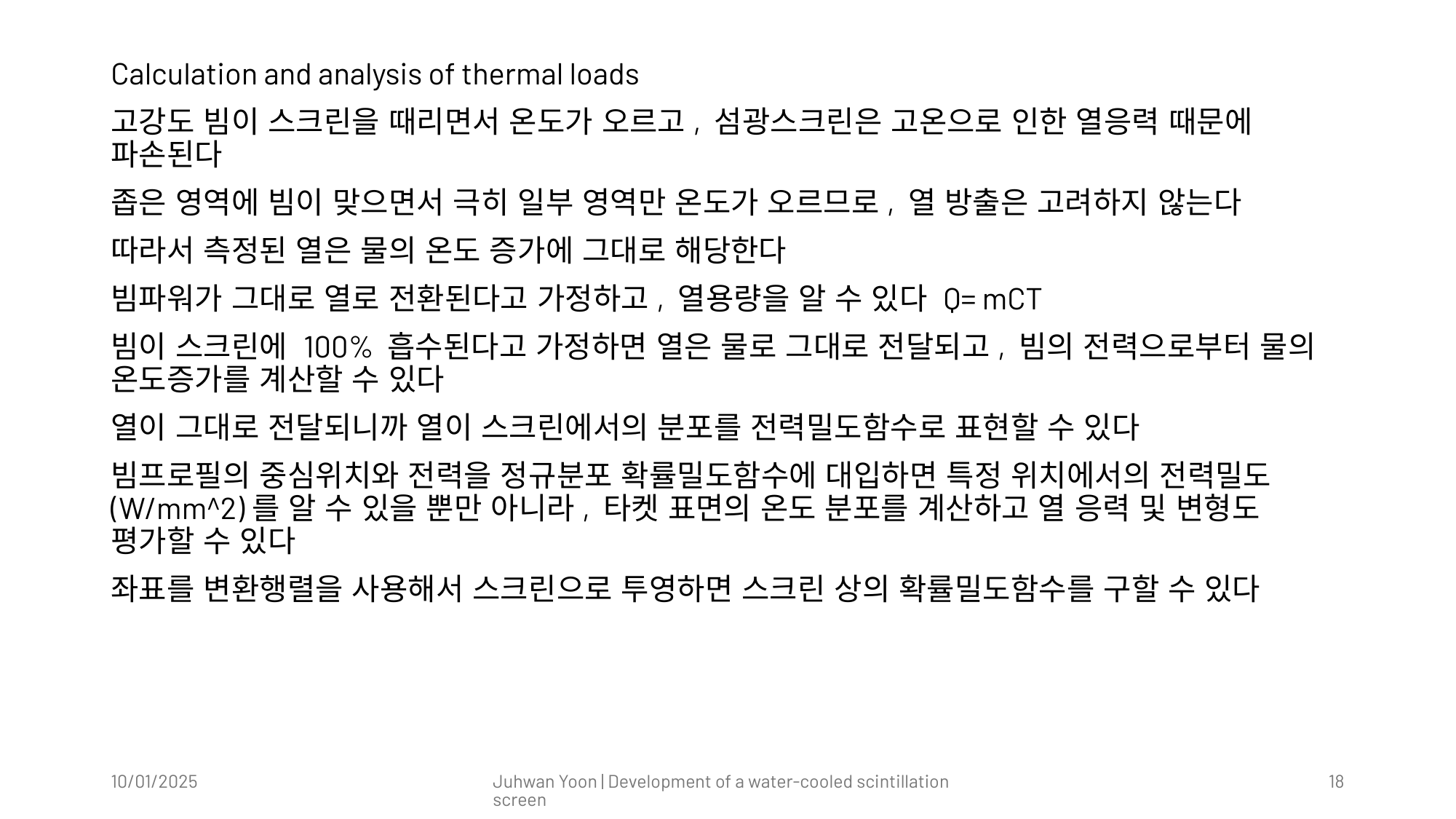

Calculation and analysis of thermal loads
고강도 빔이 스크린을 때리면서 온도가 오르고, 섬광스크린은 고온으로 인한 열응력 때문에 파손된다
좁은 영역에 빔이 맞으면서 극히 일부 영역만 온도가 오르므로, 열 방출은 고려하지 않는다
따라서 측정된 열은 물의 온도 증가에 그대로 해당한다
빔파워가 그대로 열로 전환된다고 가정하고, 열용량을 알 수 있다 Q= mCT
빔이 스크린에 100% 흡수된다고 가정하면 열은 물로 그대로 전달되고, 빔의 전력으로부터 물의 온도증가를 계산할 수 있다
열이 그대로 전달되니까 열이 스크린에서의 분포를 전력밀도함수로 표현할 수 있다
빔프로필의 중심위치와 전력을 정규분포 확률밀도함수에 대입하면 특정 위치에서의 전력밀도(W/mm^2)를 알 수 있을 뿐만 아니라, 타켓 표면의 온도 분포를 계산하고 열 응력 및 변형도 평가할 수 있다
좌표를 변환행렬을 사용해서 스크린으로 투영하면 스크린 상의 확률밀도함수를 구할 수 있다

10/01/2025
Juhwan Yoon | Development of a water-cooled scintillation screen
18